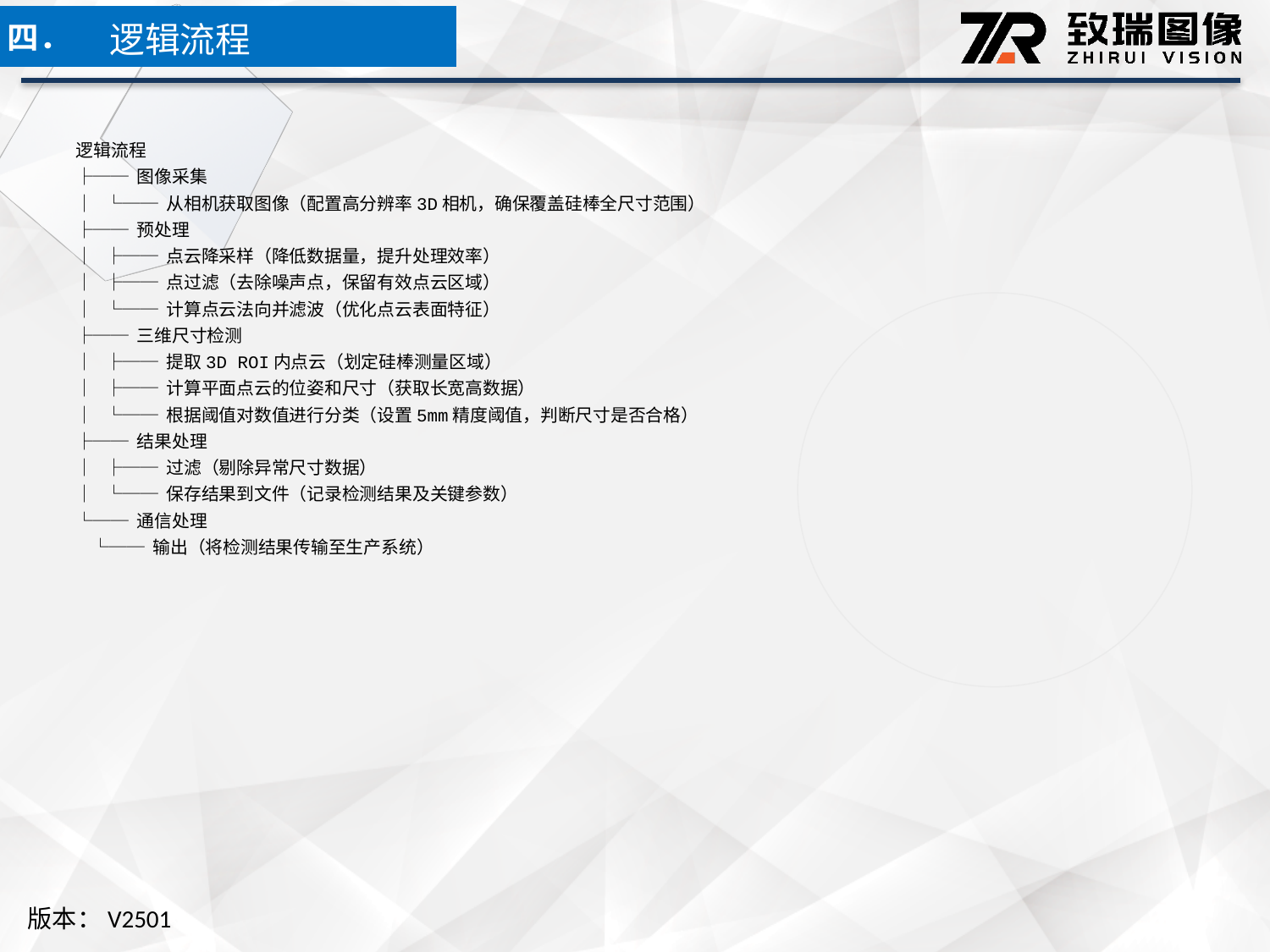

逻辑流程
四．

逻辑流程
├── 图像采集
│   └── 从相机获取图像（配置高分辨率3D相机，确保覆盖硅棒全尺寸范围）
├── 预处理
│   ├── 点云降采样（降低数据量，提升处理效率）
│   ├── 点过滤（去除噪声点，保留有效点云区域）
│   └── 计算点云法向并滤波（优化点云表面特征）
├── 三维尺寸检测
│   ├── 提取3D ROI内点云（划定硅棒测量区域）
│   ├── 计算平面点云的位姿和尺寸（获取长宽高数据）
│   └── 根据阈值对数值进行分类（设置5mm精度阈值，判断尺寸是否合格）
├── 结果处理
│   ├── 过滤（剔除异常尺寸数据）
│   └── 保存结果到文件（记录检测结果及关键参数）
└── 通信处理
    └── 输出（将检测结果传输至生产系统）